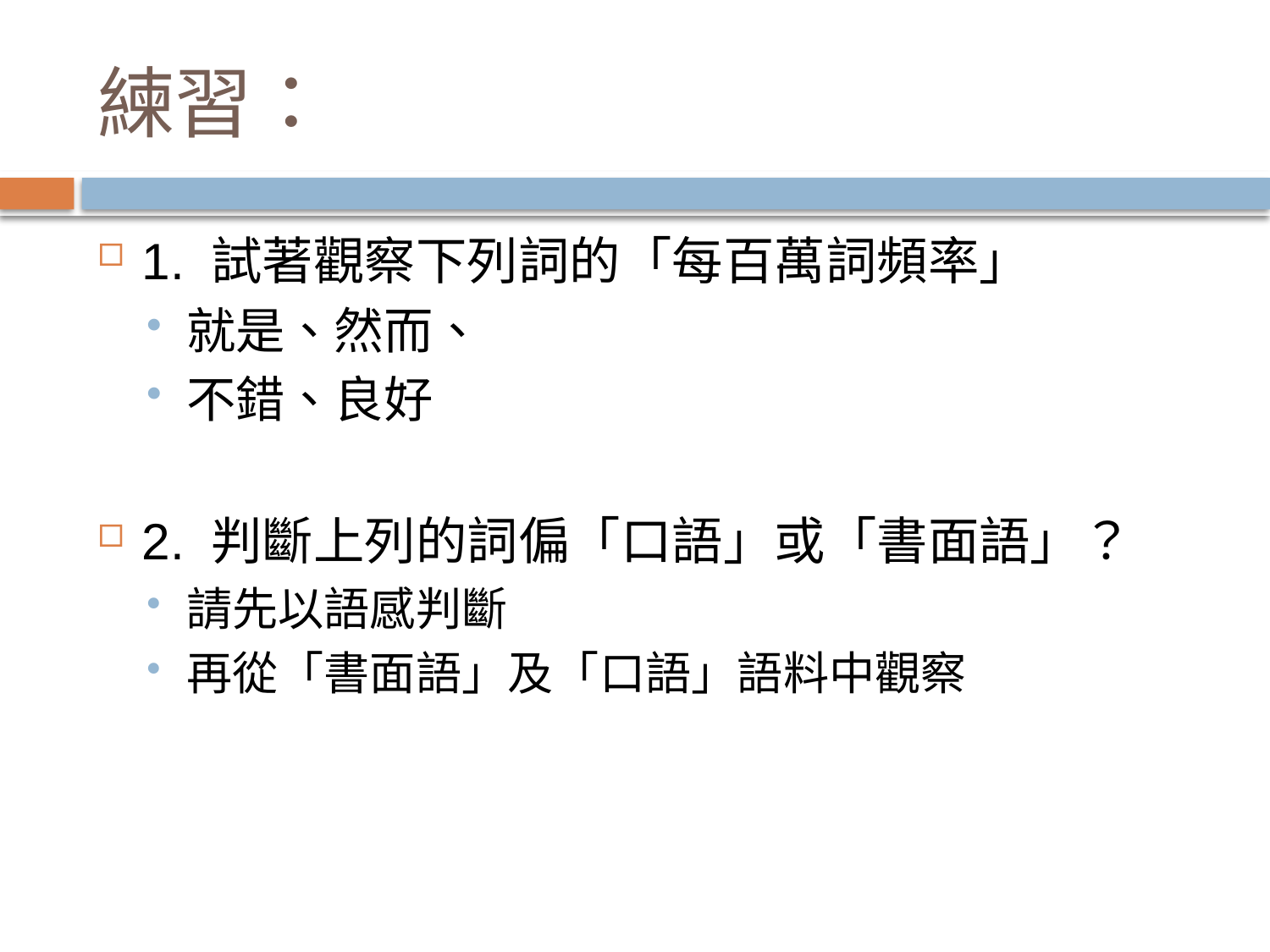

# 練習：
1. 試著觀察下列詞的「每百萬詞頻率」
就是、然而、
不錯、良好

2. 判斷上列的詞偏「口語」或「書面語」？
請先以語感判斷
再從「書面語」及「口語」語料中觀察